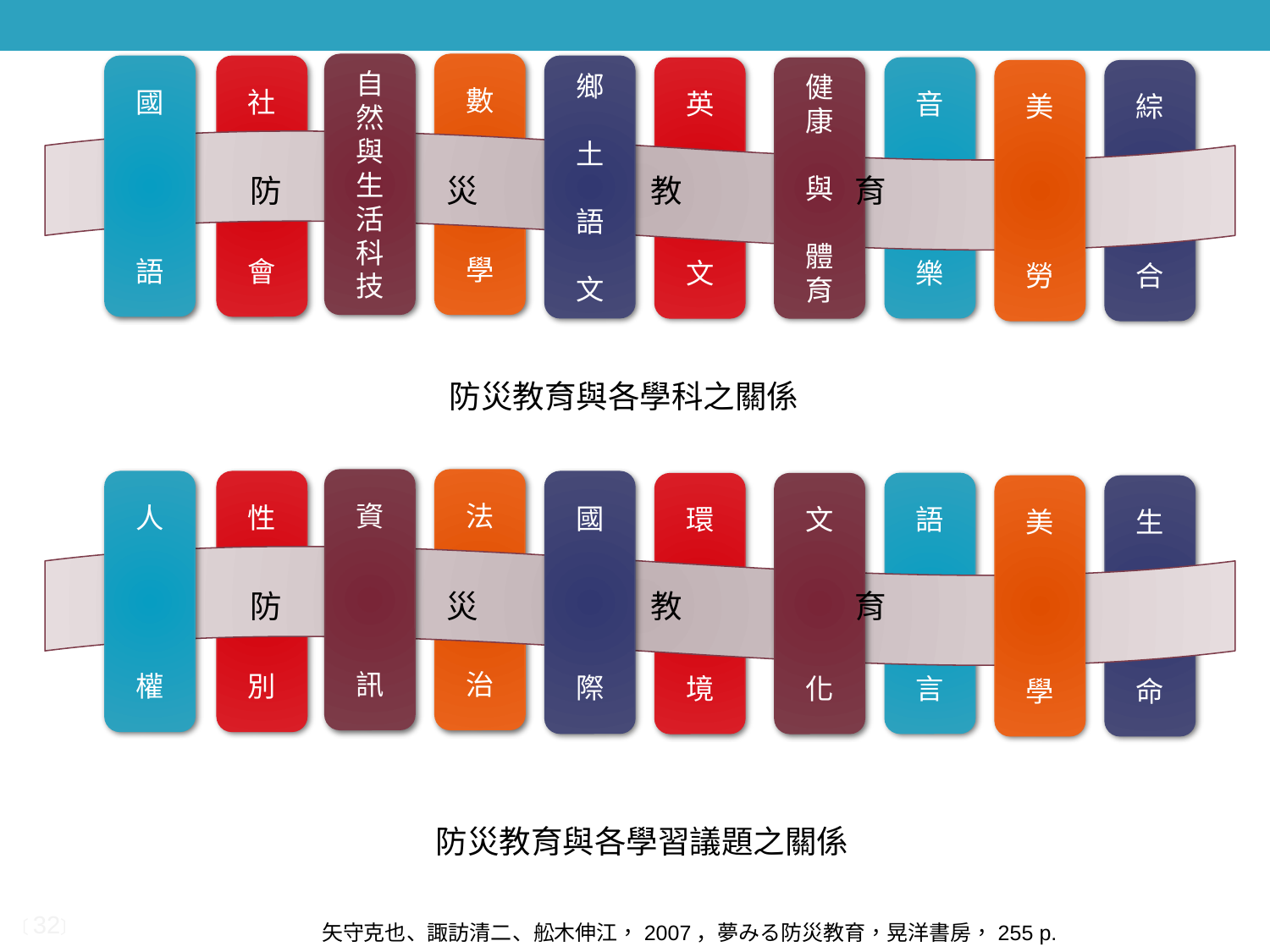

自
然
與生活科技
數

學
國

語
社

會
鄉

土

語

文
音

樂
英

文
健康

與

體
育
美

勞
綜

合

防                       災                        教                        育
防災教育與各學科之關係
資

訊
法

治
人

權
性

別
國

際
語

言
環

境
文

化
美

學
生

命

防                       災                        教                        育
防災教育與各學習議題之關係
矢守克也、諏訪清二、舩木伸江，2007，夢みる防災教育，晃洋書房，255 p.